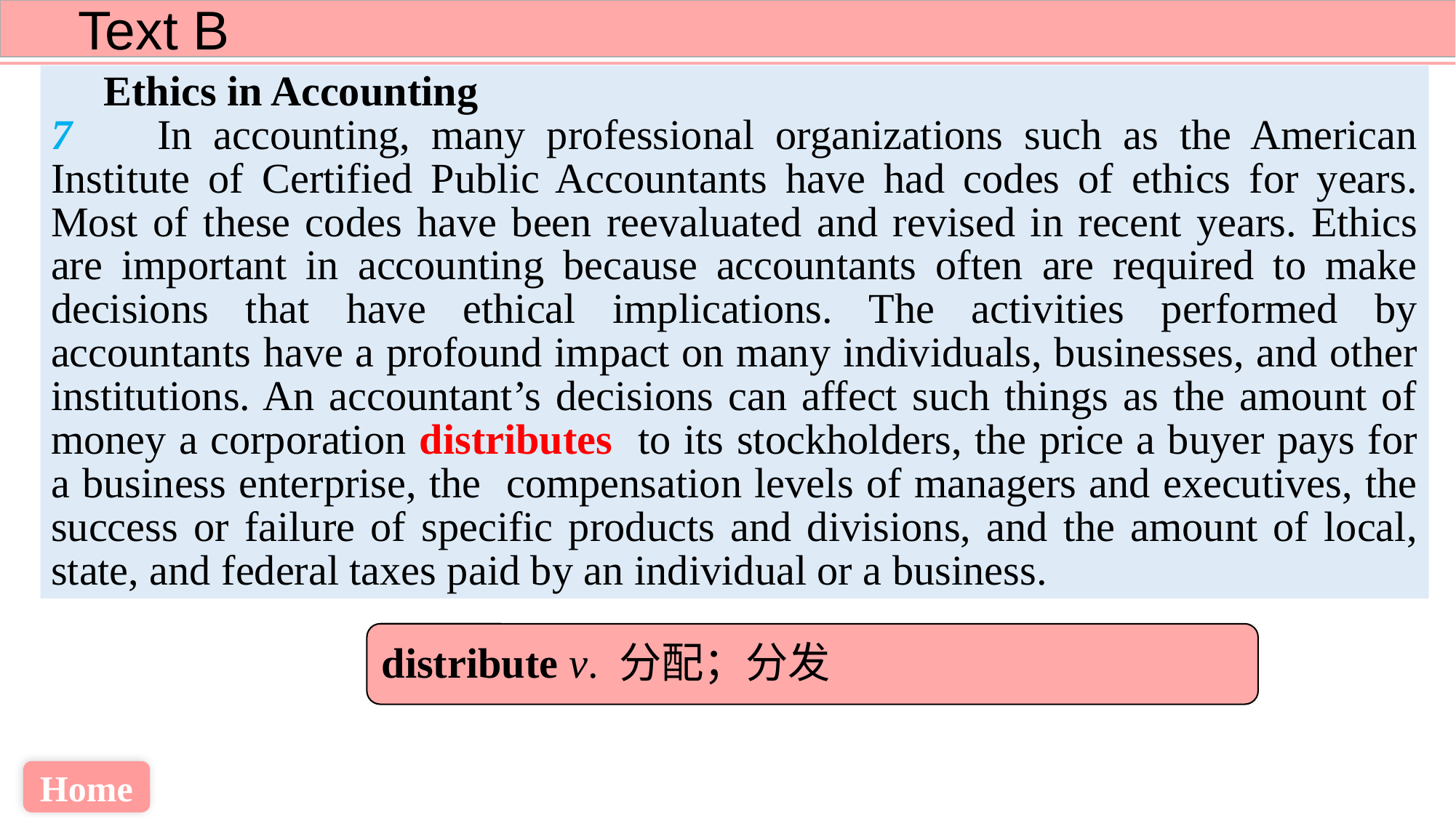

Ethics in Accounting
7    In accounting, many professional organizations such as the American Institute of Certified Public Accountants have had codes of ethics for years. Most of these codes have been reevaluated and revised in recent years. Ethics are important in accounting because accountants often are required to make decisions that have ethical implications. The activities performed by accountants have a profound impact on many individuals, businesses, and other institutions. An accountant’s decisions can affect such things as the amount of money a corporation distributes  to its stockholders, the price a buyer pays for a business enterprise, the  compensation levels of managers and executives, the success or failure of specific products and divisions, and the amount of local, state, and federal taxes paid by an individual or a business.

distribute v. 分配；分发